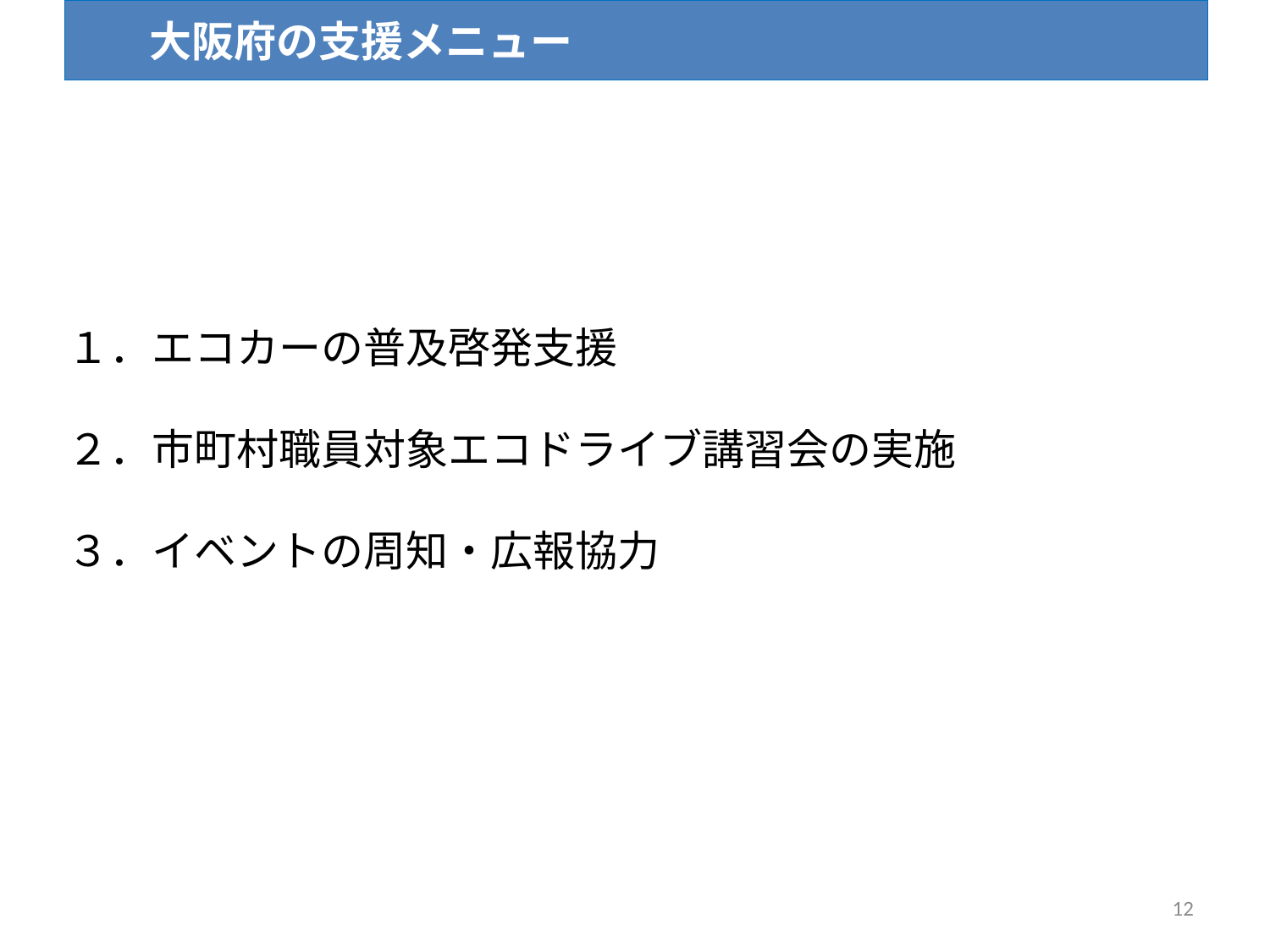

# 大阪府の支援メニュー

１．エコカーの普及啓発支援

２．市町村職員対象エコドライブ講習会の実施

３．イベントの周知・広報協力

12